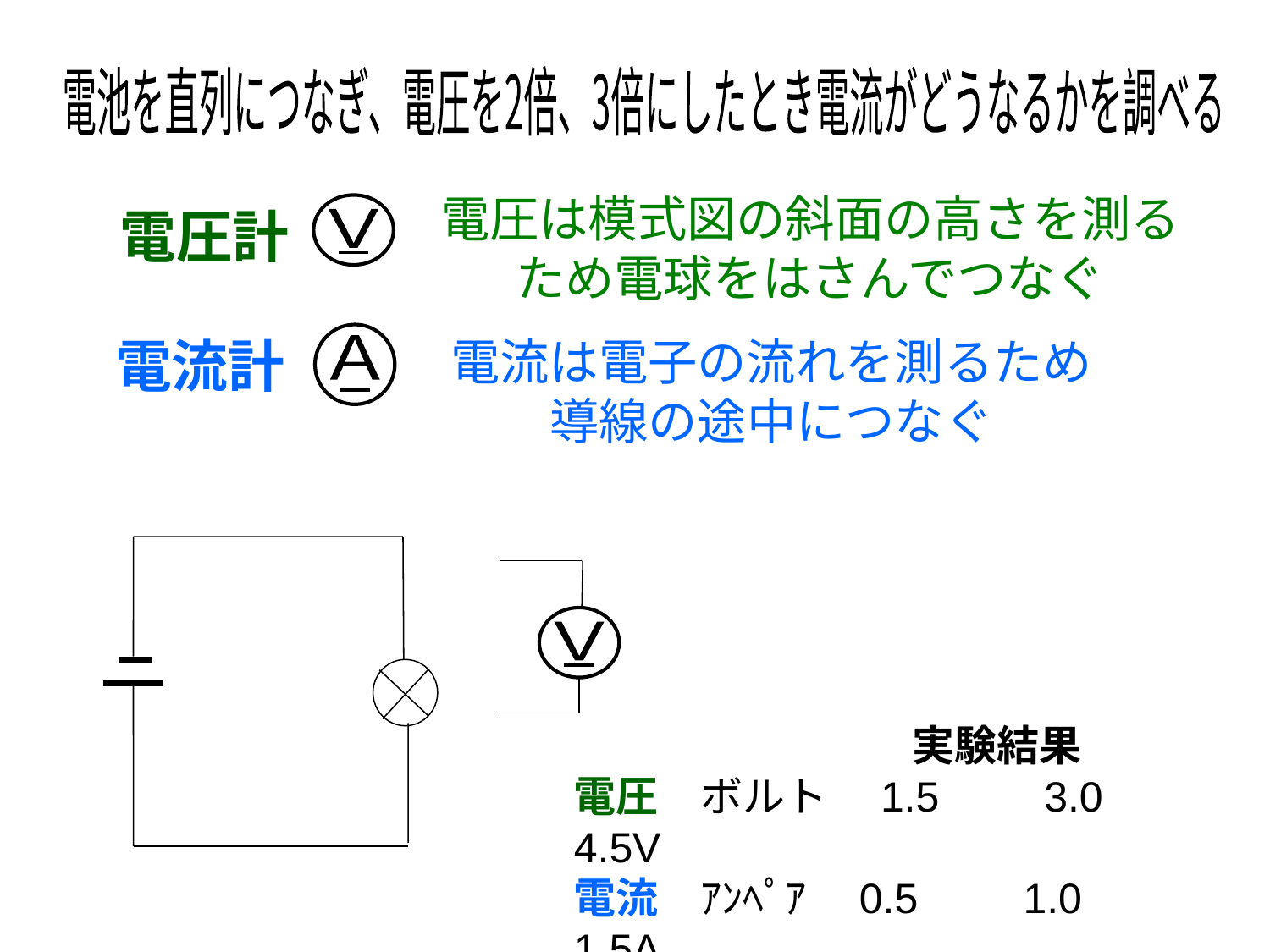

電池を直列につなぎ、電圧を2倍、3倍にしたとき電流がどうなるかを調べる
電圧は模式図の斜面の高さを測る
ため電球をはさんでつなぐ
電圧計

Ｖ
－

Ａ
－
電流は電子の流れを測るため
導線の途中につなぐ
電流計

－
－

Ｖ
－
　　　　　　　　実験結果
電圧　ボルト　1.5　　3.0　　4.5V
電流　ｱﾝﾍﾟｱ　0.5　　1.0　　1.5A